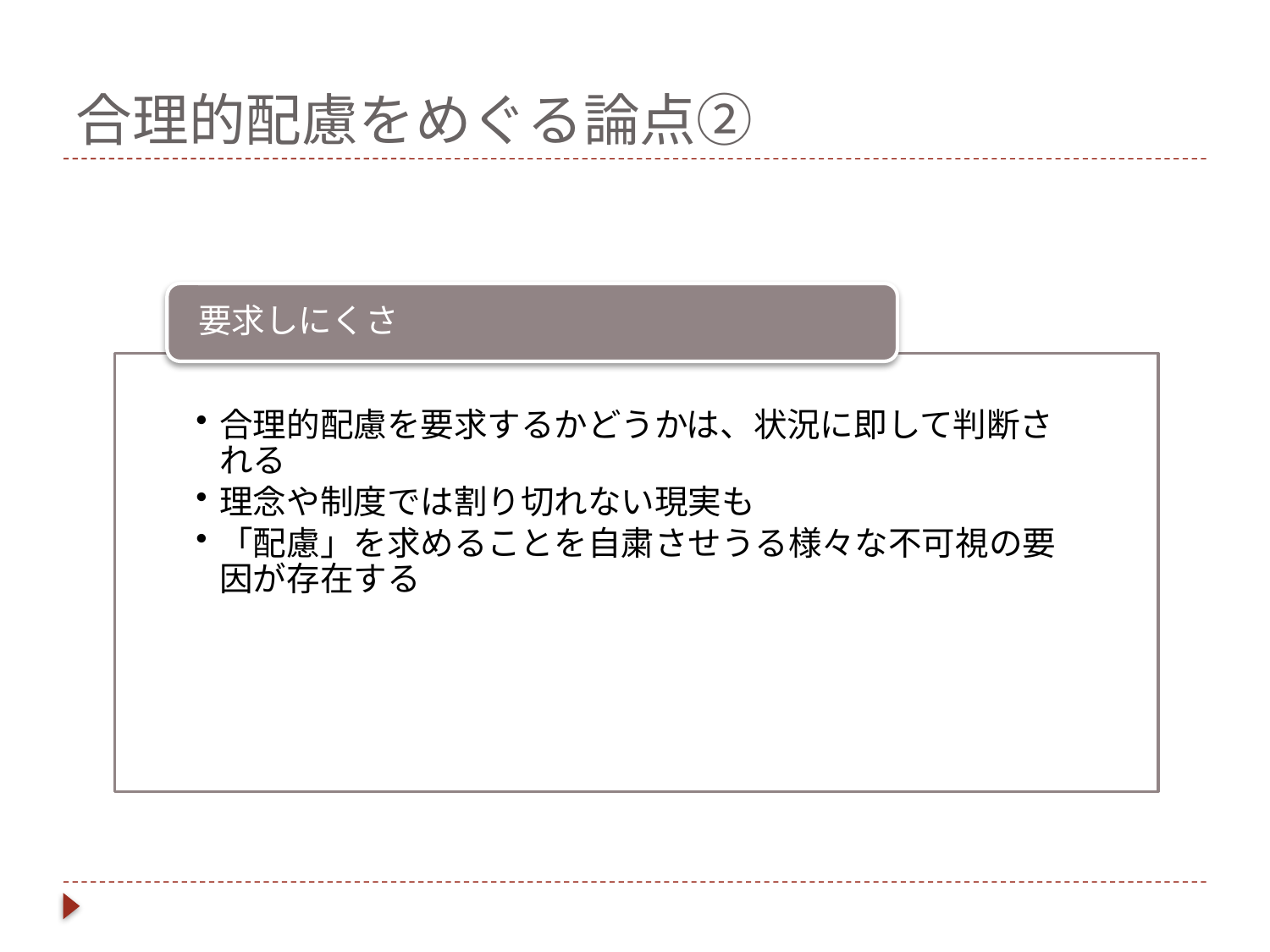

# 合理的配慮をめぐる論点②
合理的配慮を要求するかどうかは、状況に即して判断される
理念や制度では割り切れない現実も
「配慮」を求めることを自粛させうる様々な不可視の要因が存在する
要求しにくさ